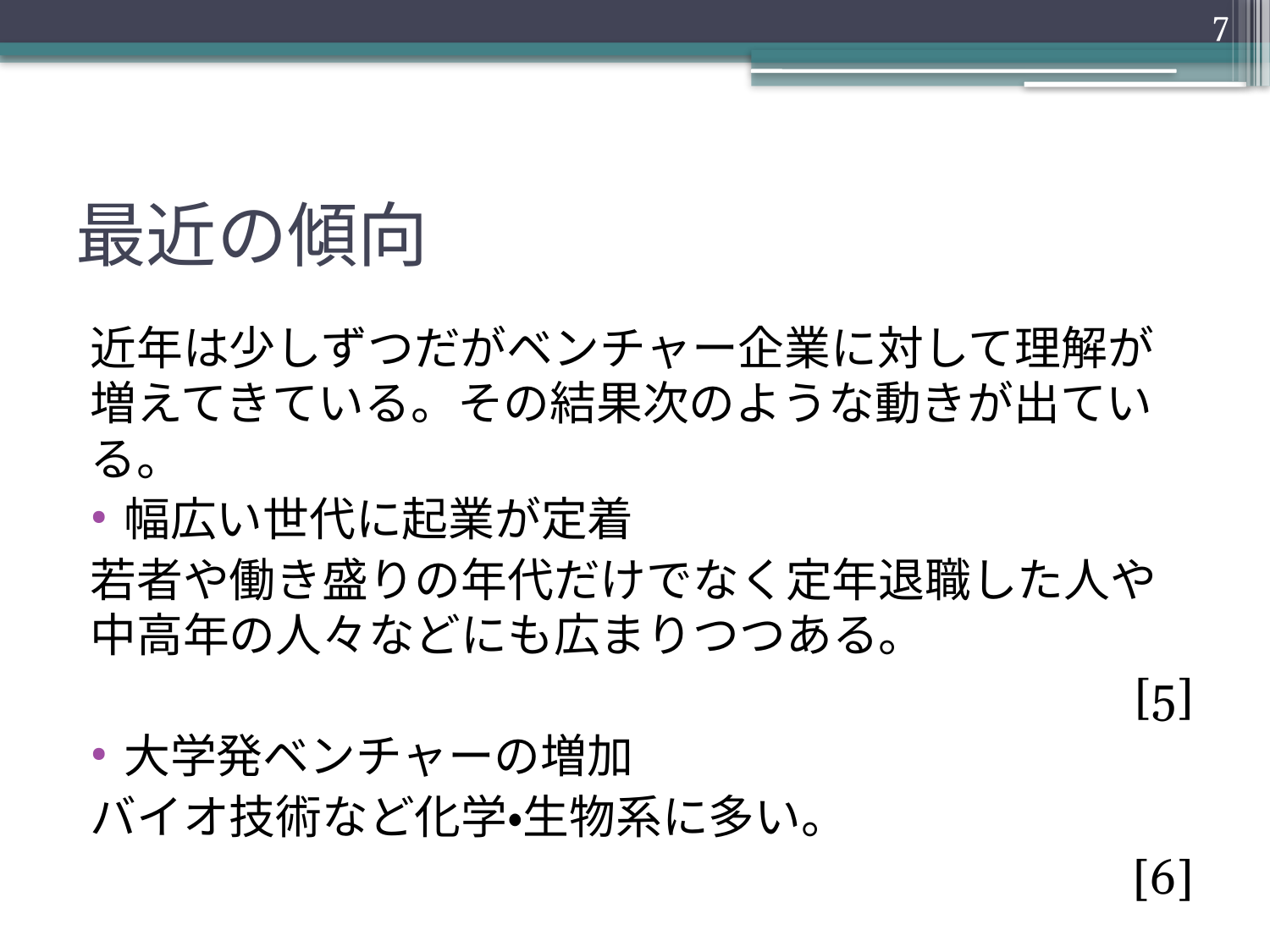

7
# 最近の傾向
近年は少しずつだがベンチャー企業に対して理解が増えてきている。その結果次のような動きが出ている。
幅広い世代に起業が定着
若者や働き盛りの年代だけでなく定年退職した人や中高年の人々などにも広まりつつある。
[5]
大学発ベンチャーの増加
バイオ技術など化学・生物系に多い。
[6]